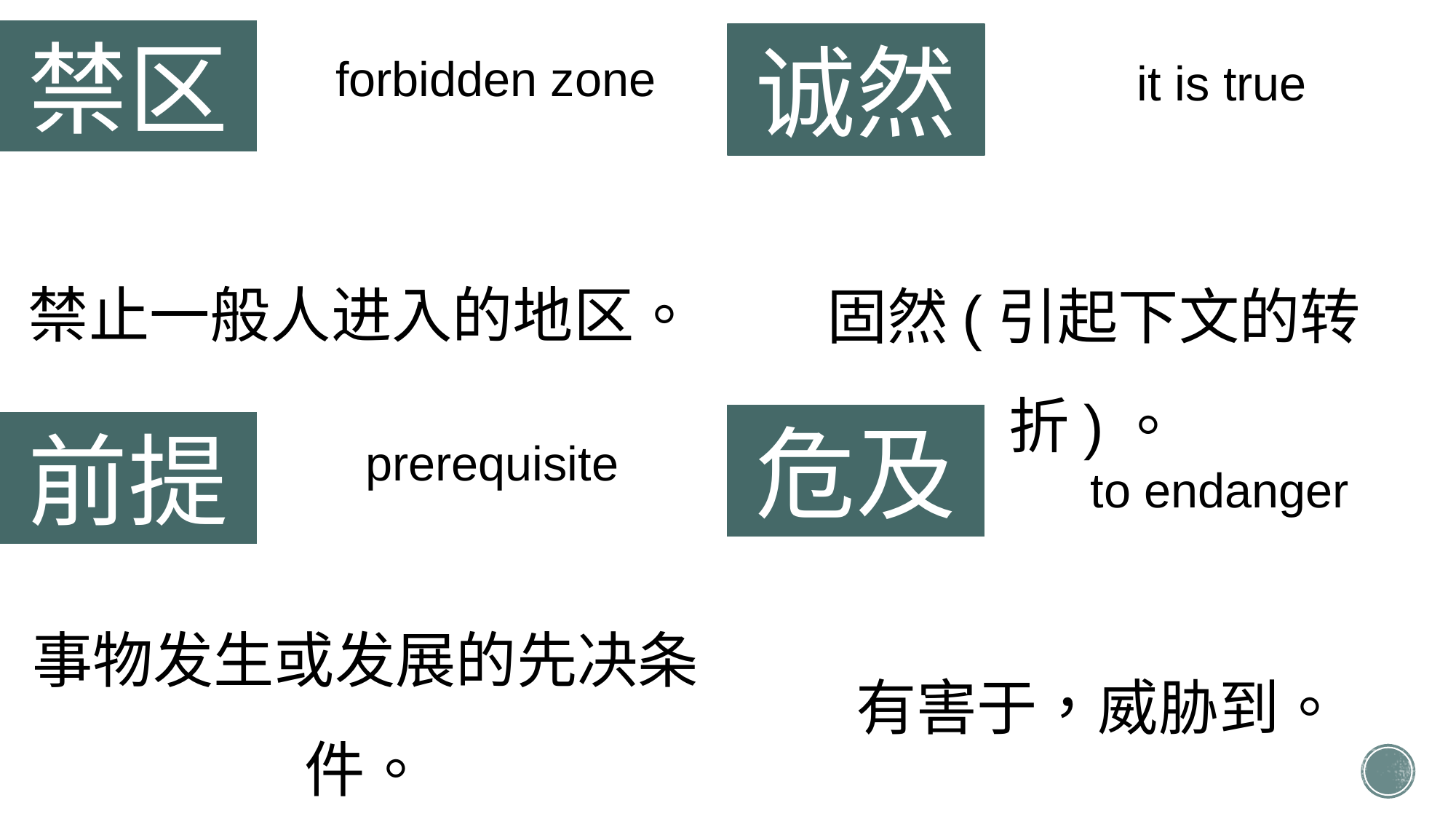

禁区
诚然
forbidden zone
it is true
禁止一般人进入的地区。
固然(引起下文的转折)。
危及
前提
prerequisite
to endanger
事物发生或发展的先决条件。
有害于，威胁到。